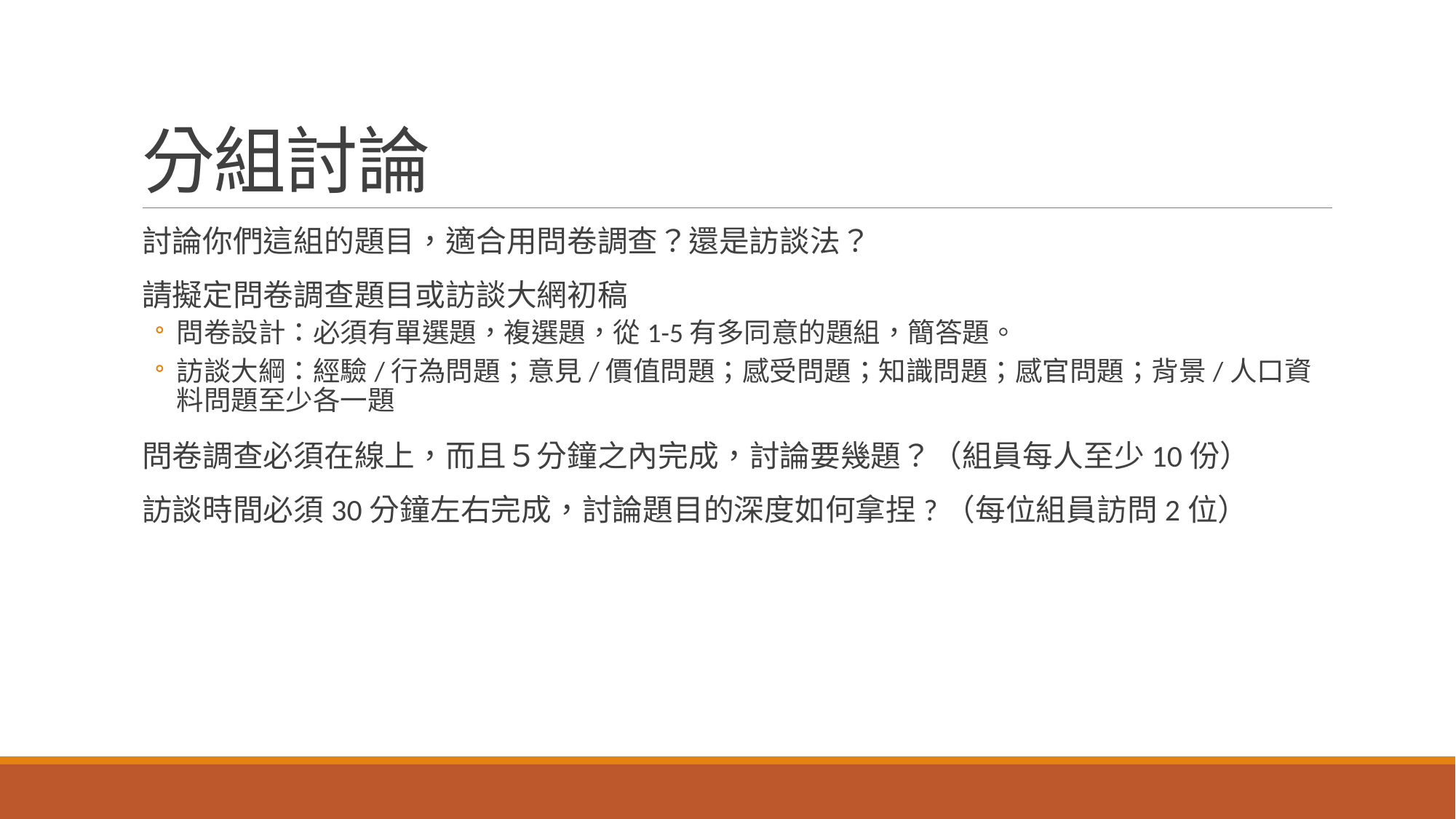

# 分組討論
討論你們這組的題目，適合用問卷調查？還是訪談法？
請擬定問卷調查題目或訪談大網初稿
問卷設計：必須有單選題，複選題，從1-5有多同意的題組，簡答題。
訪談大綱：經驗/行為問題；意見/價值問題；感受問題；知識問題；感官問題；背景/人口資料問題至少各一題
問卷調查必須在線上，而且５分鐘之內完成，討論要幾題？（組員每人至少10份）
訪談時間必須30分鐘左右完成，討論題目的深度如何拿捏?（每位組員訪問2位）